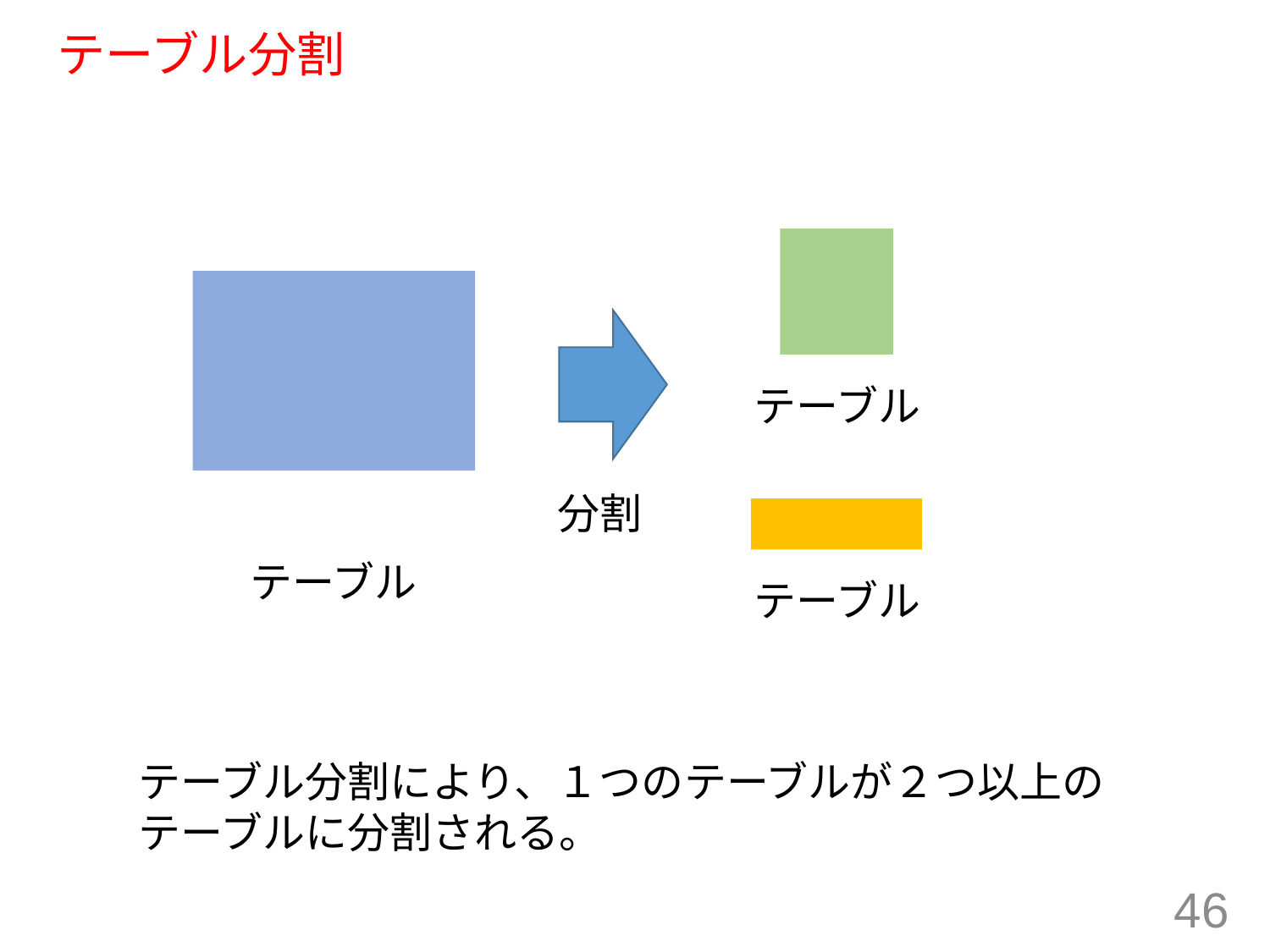

# テーブル分割

テーブル
分割

テーブル
テーブル
テーブル分割により、１つのテーブルが２つ以上の
テーブルに分割される。
46